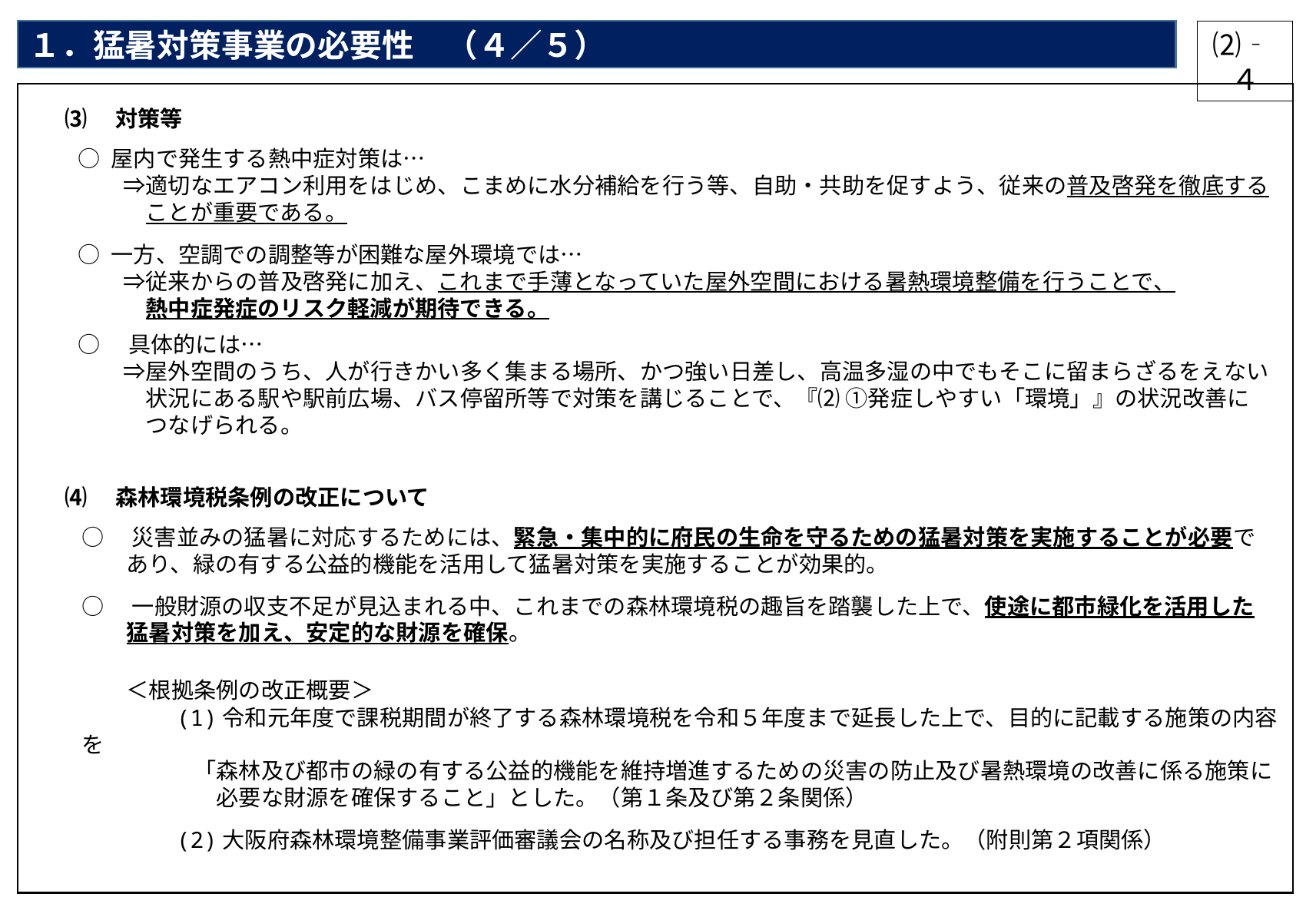

⑵‐４
１．猛暑対策事業の必要性　（４／５）

⑶　対策等
○ 屋内で発生する熱中症対策は…
　　⇒適切なエアコン利用をはじめ、こまめに水分補給を行う等、自助・共助を促すよう、従来の普及啓発を徹底する
　　　ことが重要である。

○ 一方、空調での調整等が困難な屋外環境では…
　　⇒従来からの普及啓発に加え、これまで手薄となっていた屋外空間における暑熱環境整備を行うことで、
　　　熱中症発症のリスク軽減が期待できる。

○　具体的には…
　　⇒屋外空間のうち、人が行きかい多く集まる場所、かつ強い日差し、高温多湿の中でもそこに留まらざるをえない
　　　状況にある駅や駅前広場、バス停留所等で対策を講じることで、『⑵ ①発症しやすい「環境」』の状況改善に
　　　つなげられる。

⑷　森林環境税条例の改正について
○　災害並みの猛暑に対応するためには、緊急・集中的に府民の生命を守るための猛暑対策を実施することが必要で
　　あり、緑の有する公益的機能を活用して猛暑対策を実施することが効果的。

○　一般財源の収支不足が見込まれる中、これまでの森林環境税の趣旨を踏襲した上で、使途に都市緑化を活用した
　　猛暑対策を加え、安定的な財源を確保。

　　＜根拠条例の改正概要＞
　　　　(1)令和元年度で課税期間が終了する森林環境税を令和５年度まで延長した上で、目的に記載する施策の内容を
　　　　　「森林及び都市の緑の有する公益的機能を維持増進するための災害の防止及び暑熱環境の改善に係る施策に
　　　　　　必要な財源を確保すること」とした。（第１条及び第２条関係）

　　　　(2)大阪府森林環境整備事業評価審議会の名称及び担任する事務を見直した。（附則第２項関係）